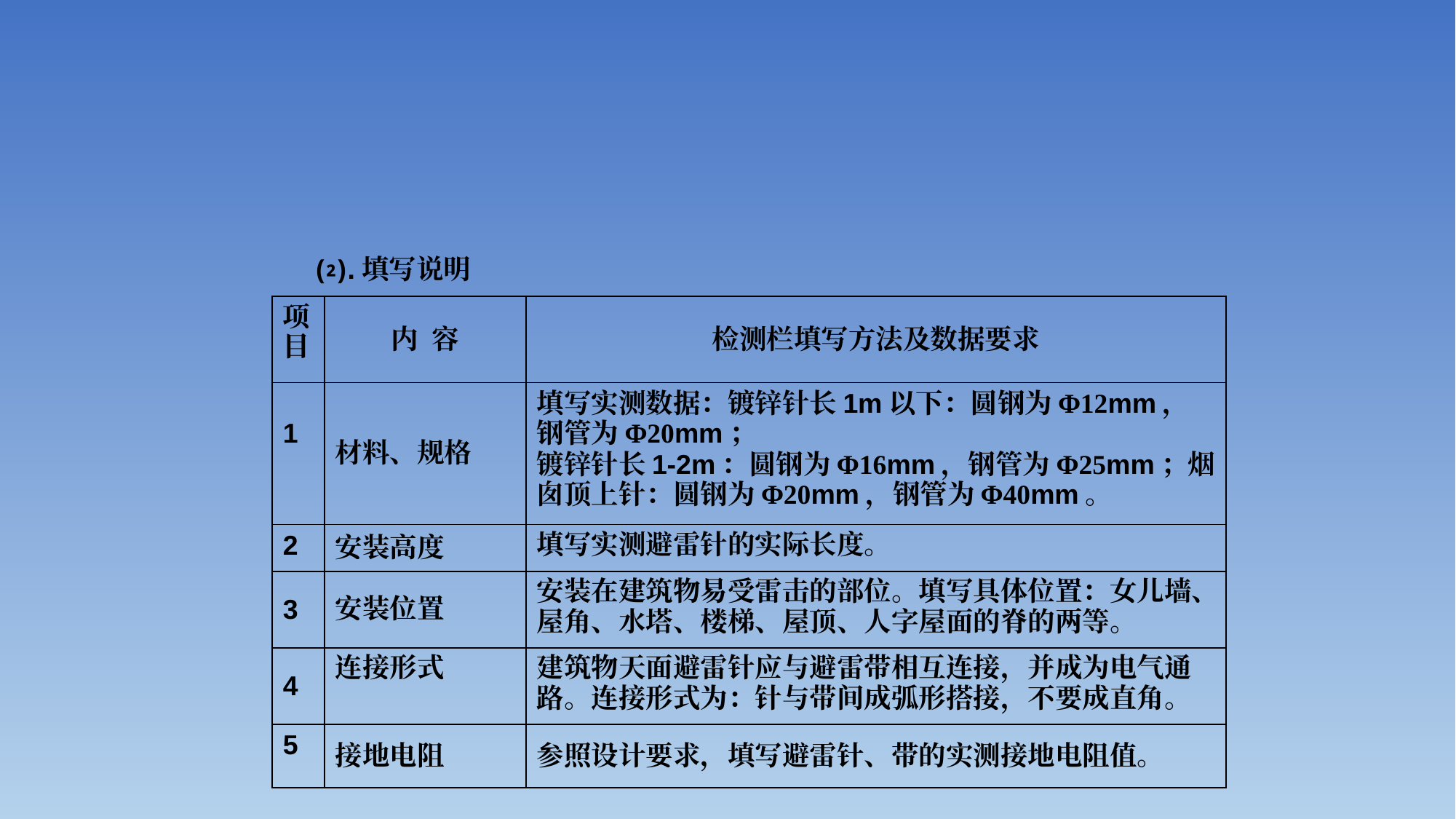

#

⑵.填写说明
| 项 目 | 内 容 | 检测栏填写方法及数据要求 |
| --- | --- | --- |
| 1 | 材料、规格 | 填写实测数据：镀锌针长1m以下：圆钢为Φ12mm，钢管为Φ20mm； 镀锌针长1-2m：圆钢为Φ16mm，钢管为Φ25mm；烟囱顶上针：圆钢为Φ20mm，钢管为Φ40mm。 |
| 2 | 安装高度 | 填写实测避雷针的实际长度。 |
| 3 | 安装位置 | 安装在建筑物易受雷击的部位。填写具体位置：女儿墙、屋角、水塔、楼梯、屋顶、人字屋面的脊的两等。 |
| 4 | 连接形式 | 建筑物天面避雷针应与避雷带相互连接，并成为电气通路。连接形式为：针与带间成弧形搭接，不要成直角。 |
| 5 | 接地电阻 | 参照设计要求，填写避雷针、带的实测接地电阻值。 |